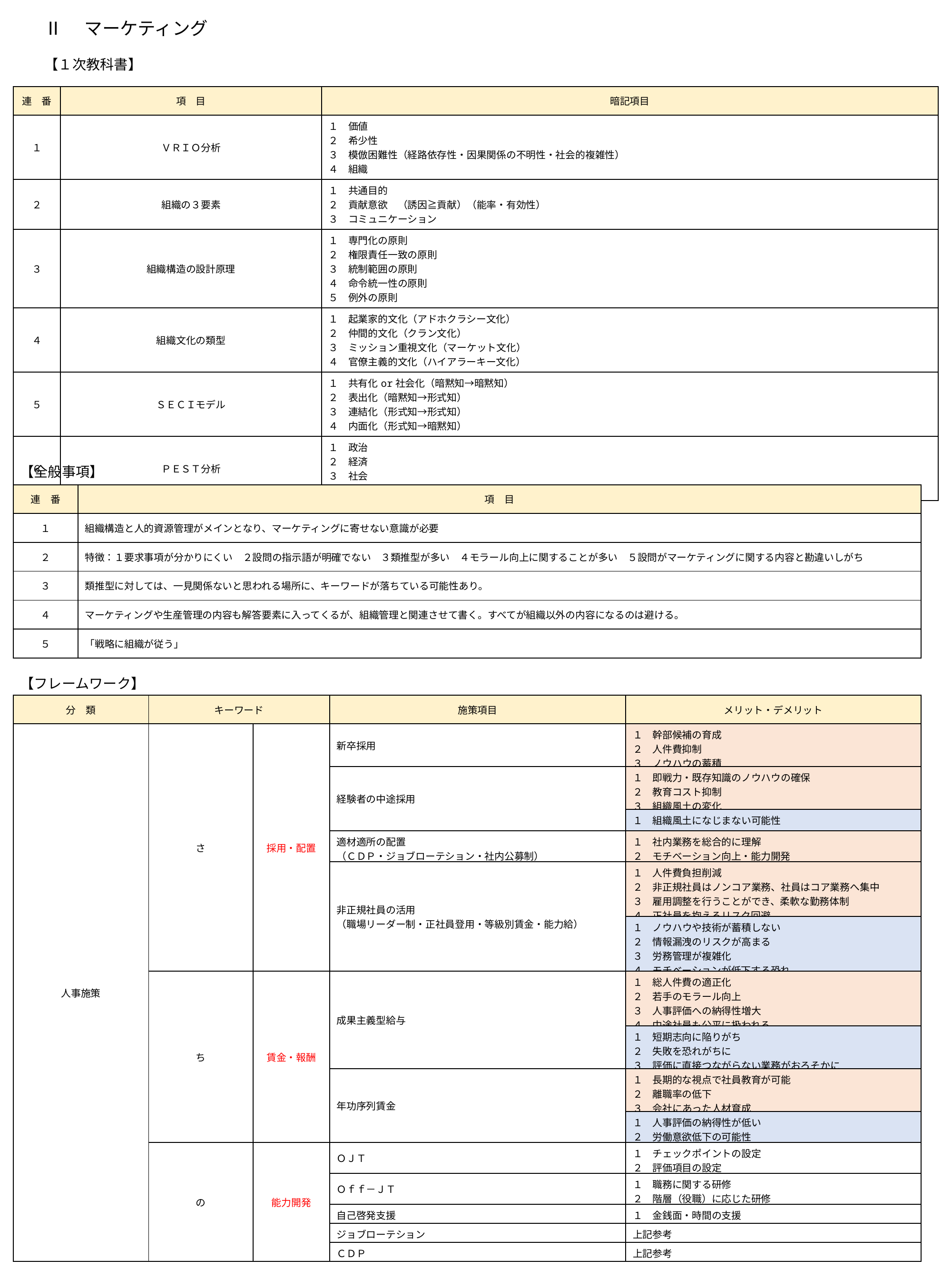

Ⅱ　マーケティング
【１次教科書】
| 連　番 | 項　目 | 暗記項目 |
| --- | --- | --- |
| １ | ＶＲＩＯ分析 | １　価値 ２　希少性 ３　模倣困難性（経路依存性・因果関係の不明性・社会的複雑性） ４　組織 |
| ２ | 組織の３要素 | １　共通目的 ２　貢献意欲　（誘因≧貢献）（能率・有効性） ３　コミュニケーション |
| ３ | 組織構造の設計原理 | １　専門化の原則 ２　権限責任一致の原則 ３　統制範囲の原則 ４　命令統一性の原則 ５　例外の原則 |
| ４ | 組織文化の類型 | １　起業家的文化（アドホクラシー文化） ２　仲間的文化（クラン文化） ３　ミッション重視文化（マーケット文化） ４　官僚主義的文化（ハイアラーキー文化） |
| ５ | ＳＥＣＩモデル | １　共有化or社会化（暗黙知→暗黙知） ２　表出化（暗黙知→形式知） ３　連結化（形式知→形式知） ４　内面化（形式知→暗黙知） |
| ６ | ＰＥＳＴ分析 | １　政治 ２　経済 ３　社会 ４　技術 |
【全般事項】
| 連　番 | 項　目 |
| --- | --- |
| １ | 組織構造と人的資源管理がメインとなり、マーケティングに寄せない意識が必要 |
| ２ | 特徴：１要求事項が分かりにくい　２設問の指示語が明確でない　３類推型が多い　４モラール向上に関することが多い　５設問がマーケティングに関する内容と勘違いしがち |
| ３ | 類推型に対しては、一見関係ないと思われる場所に、キーワードが落ちている可能性あり。 |
| ４ | マーケティングや生産管理の内容も解答要素に入ってくるが、組織管理と関連させて書く。すべてが組織以外の内容になるのは避ける。 |
| ５ | 「戦略に組織が従う」 |
【フレームワーク】
| 分　類 | キーワード |  | 施策項目 | メリット・デメリット |
| --- | --- | --- | --- | --- |
| 人事施策 | さ | 採用・配置 | 新卒採用 | １　幹部候補の育成 ２　人件費抑制 ３　ノウハウの蓄積 |
|  |  |  | 経験者の中途採用 | １　即戦力・既存知識のノウハウの確保 ２　教育コスト抑制 ３　組織風土の変化 |
|  |  |  |  | １　組織風土になじまない可能性 |
|  |  |  | 適材適所の配置 （ＣＤＰ・ジョブローテション・社内公募制） | １　社内業務を総合的に理解 ２　モチベーション向上・能力開発 |
|  |  |  | 非正規社員の活用 （職場リーダー制・正社員登用・等級別賃金・能力給） | １　人件費負担削減 ２　非正規社員はノンコア業務、社員はコア業務へ集中 ３　雇用調整を行うことができ、柔軟な勤務体制 ４　正社員を抱えるリスク回避 |
|  |  |  |  | １　ノウハウや技術が蓄積しない ２　情報漏洩のリスクが高まる ３　労務管理が複雑化 ４　モチベーションが低下する恐れ |
|  | ち | 賃金・報酬 | 成果主義型給与 | １　総人件費の適正化 ２　若手のモラール向上 ３　人事評価への納得性増大 ４　中途社員も公平に扱われる |
|  |  |  |  | １　短期志向に陥りがち ２　失敗を恐れがちに ３　評価に直接つながらない業務がおろそかに |
|  |  |  | 年功序列賃金 | １　長期的な視点で社員教育が可能 ２　離職率の低下 ３　会社にあった人材育成 |
|  |  |  |  | １　人事評価の納得性が低い ２　労働意欲低下の可能性 |
|  | の | 能力開発 | ＯＪＴ | １　チェックポイントの設定 ２　評価項目の設定 |
|  |  |  | Ｏｆｆ－ＪＴ | １　職務に関する研修 ２　階層（役職）に応じた研修 |
|  |  |  | 自己啓発支援 | １　金銭面・時間の支援 |
|  |  |  | ジョブローテション | 上記参考 |
|  |  |  | ＣＤＰ | 上記参考 |